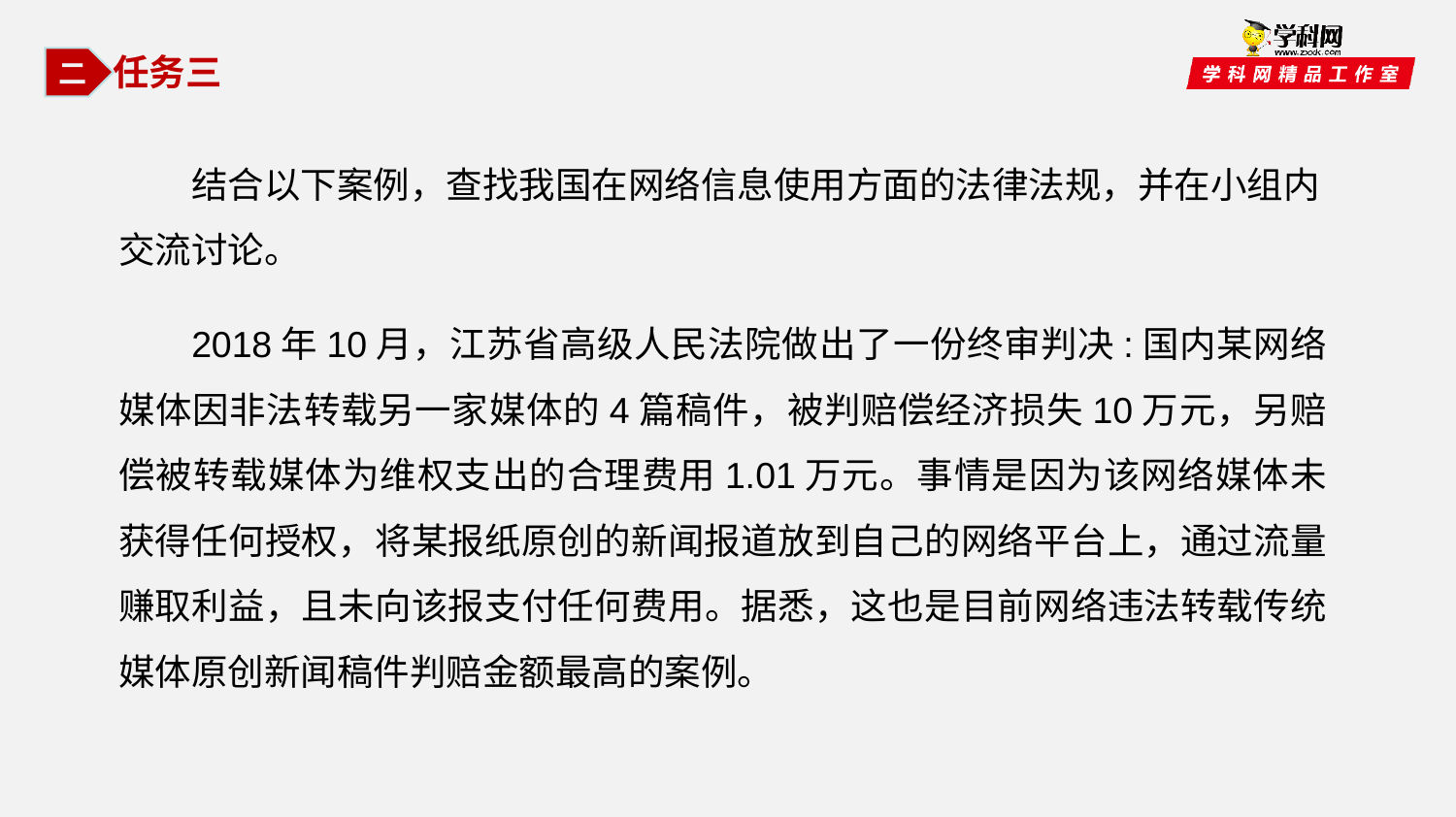

二
任务三
结合以下案例，查找我国在网络信息使用方面的法律法规，并在小组内交流讨论。
2018年10月，江苏省高级人民法院做出了一份终审判决:国内某网络媒体因非法转载另一家媒体的4篇稿件，被判赔偿经济损失10万元，另赔偿被转载媒体为维权支出的合理费用1.01万元。事情是因为该网络媒体未获得任何授权，将某报纸原创的新闻报道放到自己的网络平台上，通过流量赚取利益，且未向该报支付任何费用。据悉，这也是目前网络违法转载传统媒体原创新闻稿件判赔金额最高的案例。